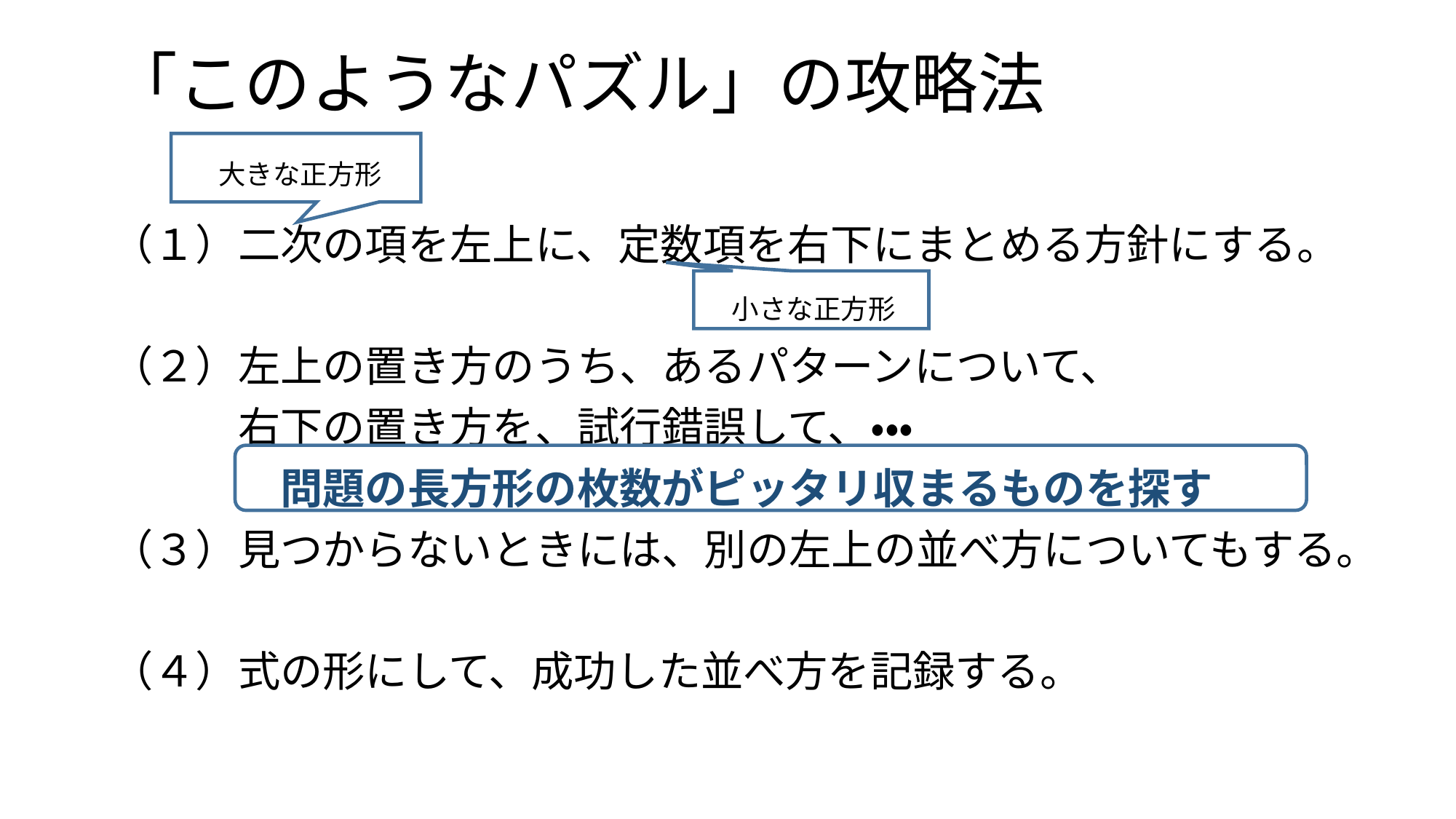

# 「このようなパズル」の攻略法

　大きな正方形
（１）二次の項を左上に、定数項を右下にまとめる方針にする。

（２）左上の置き方のうち、あるパターンについて、
　　　右下の置き方を、試行錯誤して、・・・
　　　　問題の長方形の枚数がピッタリ収まるものを探す
（３）見つからないときには、別の左上の並べ方についてもする。

（４）式の形にして、成功した並べ方を記録する。

　小さな正方形